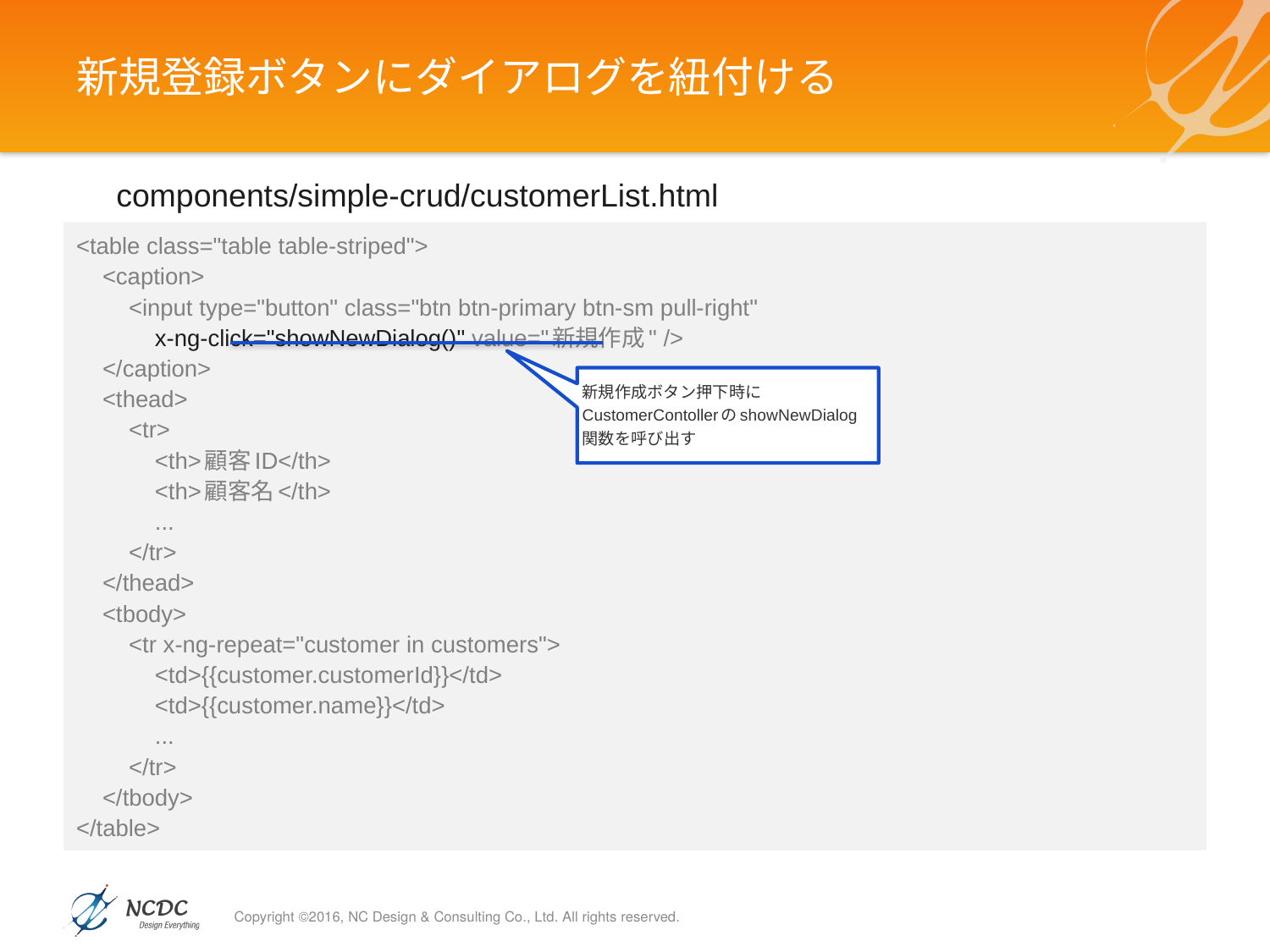

# 新規登録ボタンにダイアログを紐付ける
components/simple-crud/customerList.html
<table class="table table-striped">
    <caption>
        <input type="button" class="btn btn-primary btn-sm pull-right"
            x-ng-click="showNewDialog()" value="新規作成" />
    </caption>
    <thead>
        <tr>
            <th>顧客ID</th>
            <th>顧客名</th>
            ...
        </tr>
    </thead>
    <tbody>
        <tr x-ng-repeat="customer in customers">
            <td>{{customer.customerId}}</td>
            <td>{{customer.name}}</td>
            ...
        </tr>
    </tbody>
</table>
新規作成ボタン押下時にCustomerContollerのshowNewDialog関数を呼び出す